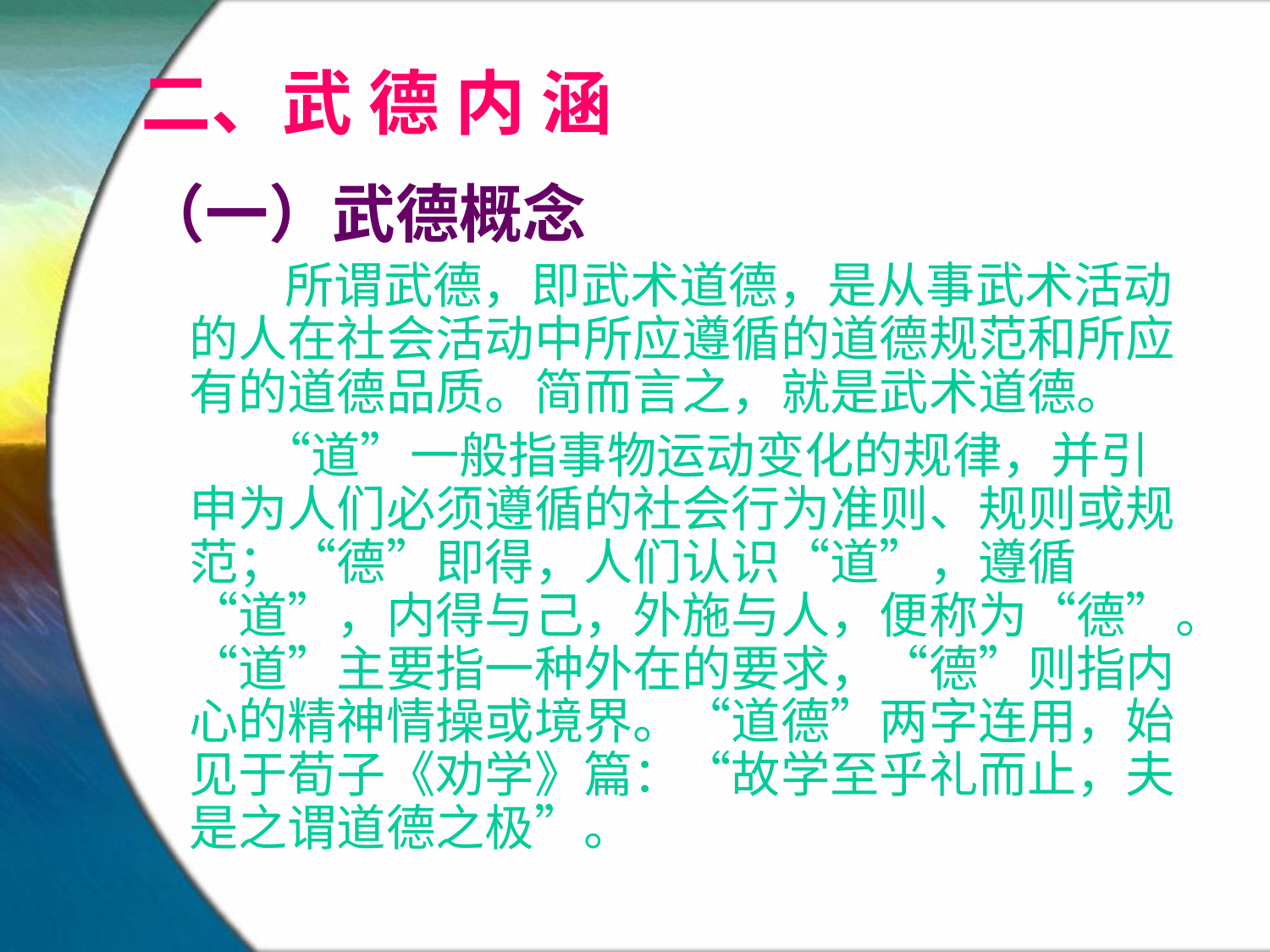

# 二、武 德 内 涵
（一）武德概念
              所谓武德，即武术道德，是从事武术活动的人在社会活动中所应遵循的道德规范和所应有的道德品质。简而言之，就是武术道德。
　　  “道”一般指事物运动变化的规律，并引申为人们必须遵循的社会行为准则、规则或规范；“德”即得，人们认识“道”，遵循“道”，内得与己，外施与人，便称为“德”。“道”主要指一种外在的要求，“德”则指内心的精神情操或境界。“道德”两字连用，始见于荀子《劝学》篇：“故学至乎礼而止，夫是之谓道德之极”。
11